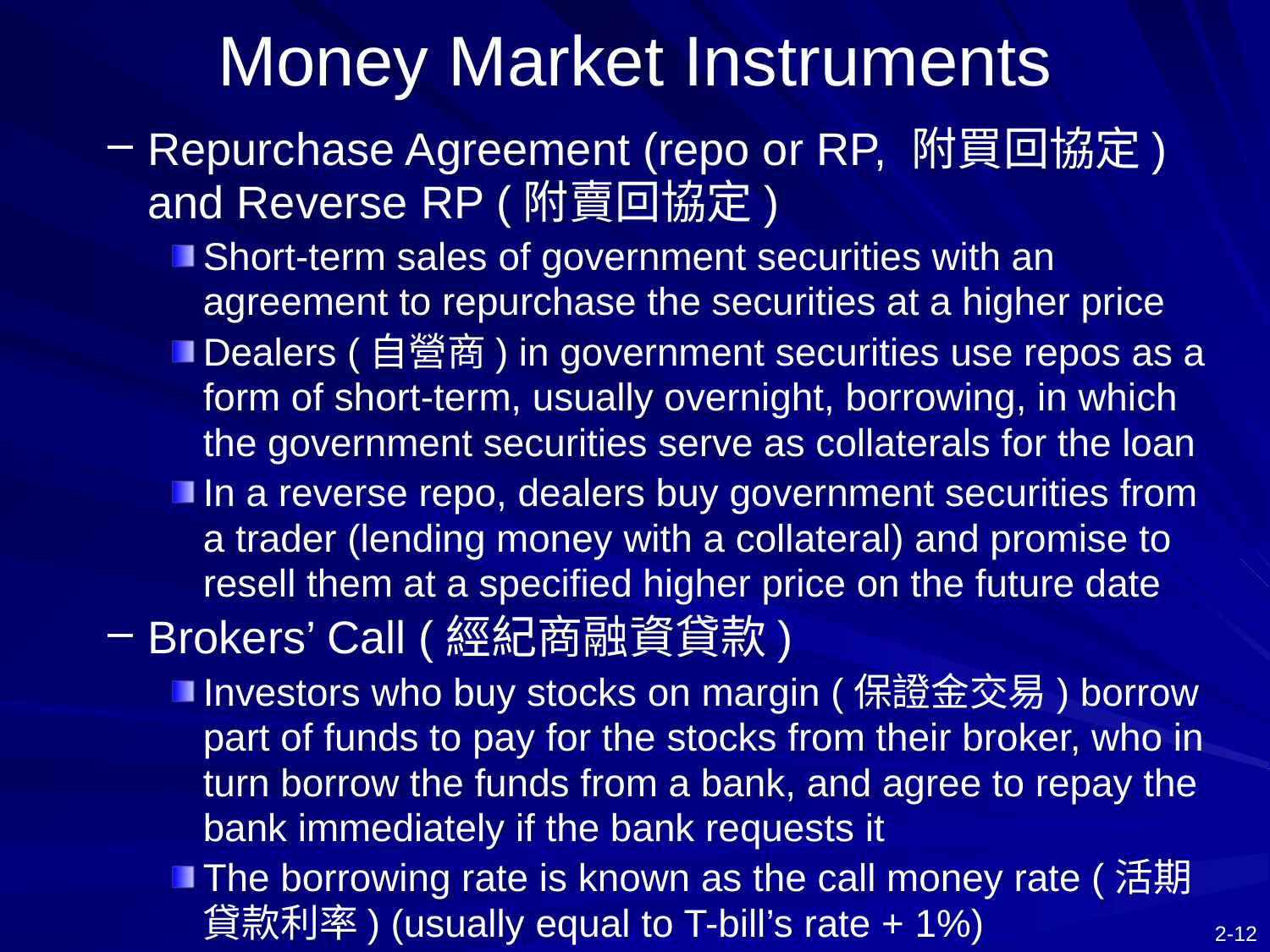

# Money Market Instruments
Repurchase Agreement (repo or RP, 附買回協定) and Reverse RP (附賣回協定)
Short-term sales of government securities with an agreement to repurchase the securities at a higher price
Dealers (自營商) in government securities use repos as a form of short-term, usually overnight, borrowing, in which the government securities serve as collaterals for the loan
In a reverse repo, dealers buy government securities from a trader (lending money with a collateral) and promise to resell them at a specified higher price on the future date
Brokers’ Call (經紀商融資貸款)
Investors who buy stocks on margin (保證金交易) borrow part of funds to pay for the stocks from their broker, who in turn borrow the funds from a bank, and agree to repay the bank immediately if the bank requests it
The borrowing rate is known as the call money rate (活期貸款利率) (usually equal to T-bill’s rate + 1%)